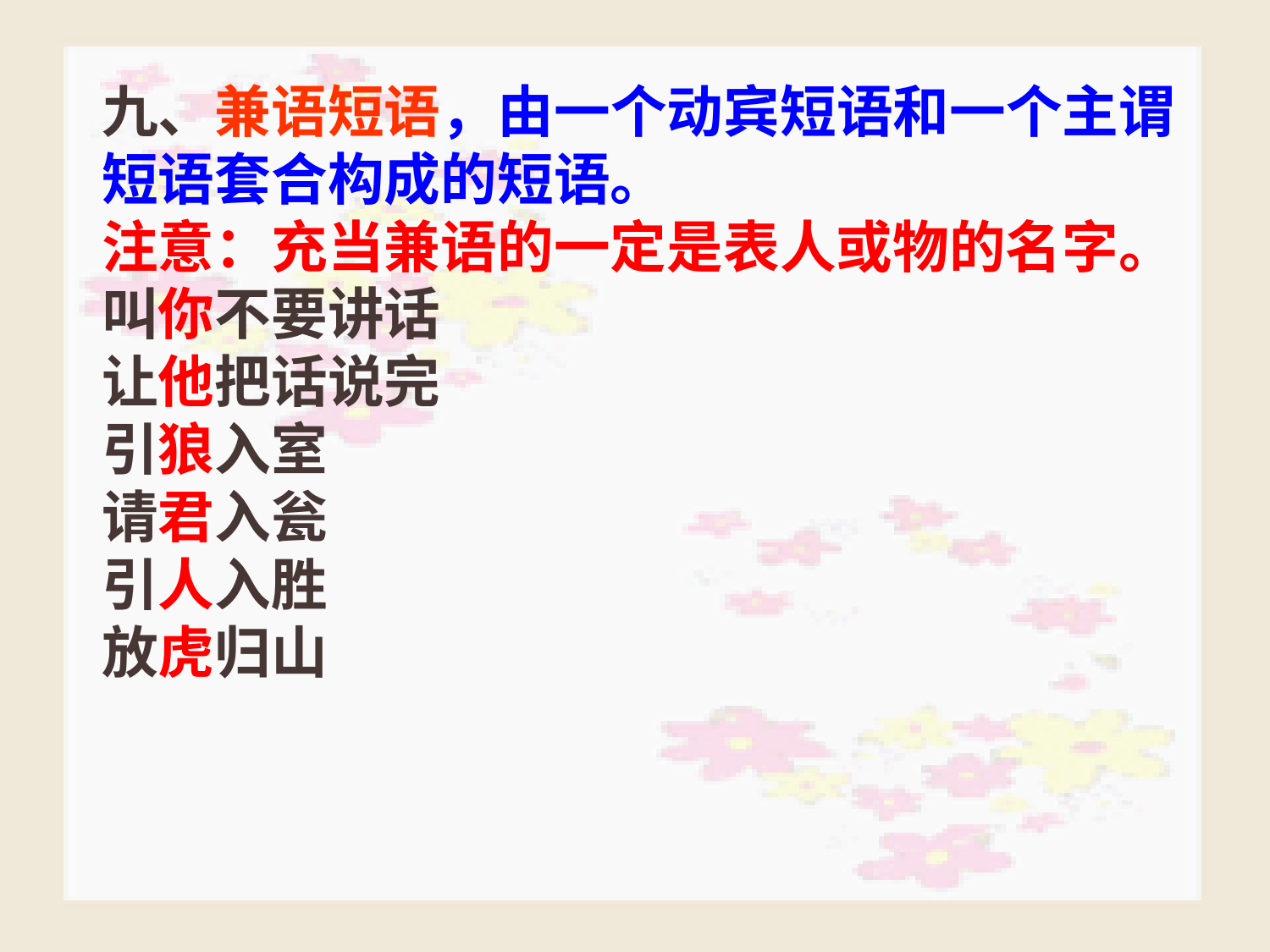

九、兼语短语，由一个动宾短语和一个主谓短语套合构成的短语。
注意：充当兼语的一定是表人或物的名字。
叫你不要讲话
让他把话说完
引狼入室
请君入瓮
引人入胜
放虎归山